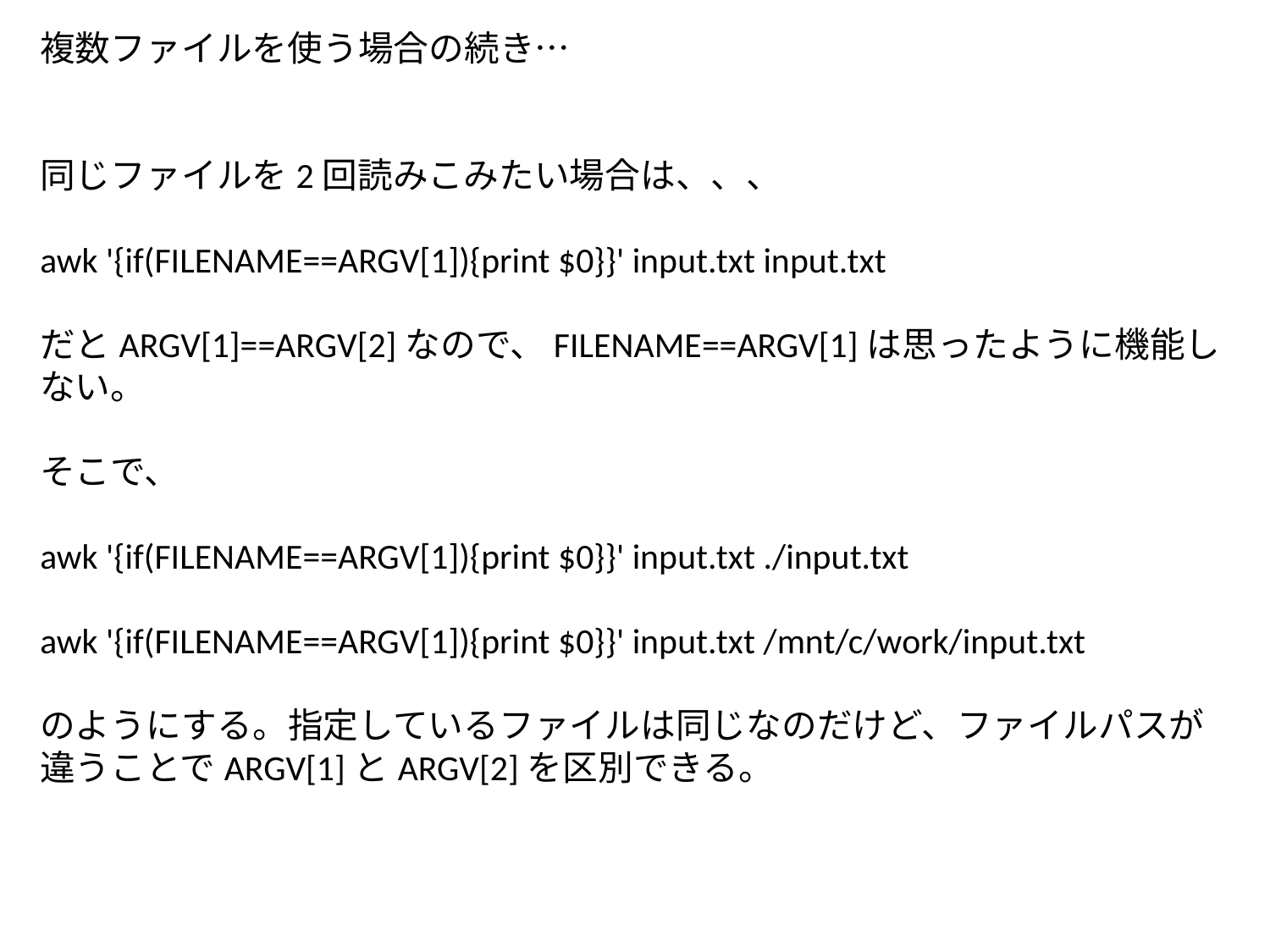

複数ファイルを使う場合の続き…

同じファイルを2回読みこみたい場合は、、、

awk '{if(FILENAME==ARGV[1]){print $0}}' input.txt input.txt

だとARGV[1]==ARGV[2]なので、FILENAME==ARGV[1]は思ったように機能しない。

そこで、

awk '{if(FILENAME==ARGV[1]){print $0}}' input.txt ./input.txt

awk '{if(FILENAME==ARGV[1]){print $0}}' input.txt /mnt/c/work/input.txt

のようにする。指定しているファイルは同じなのだけど、ファイルパスが違うことでARGV[1]とARGV[2]を区別できる。